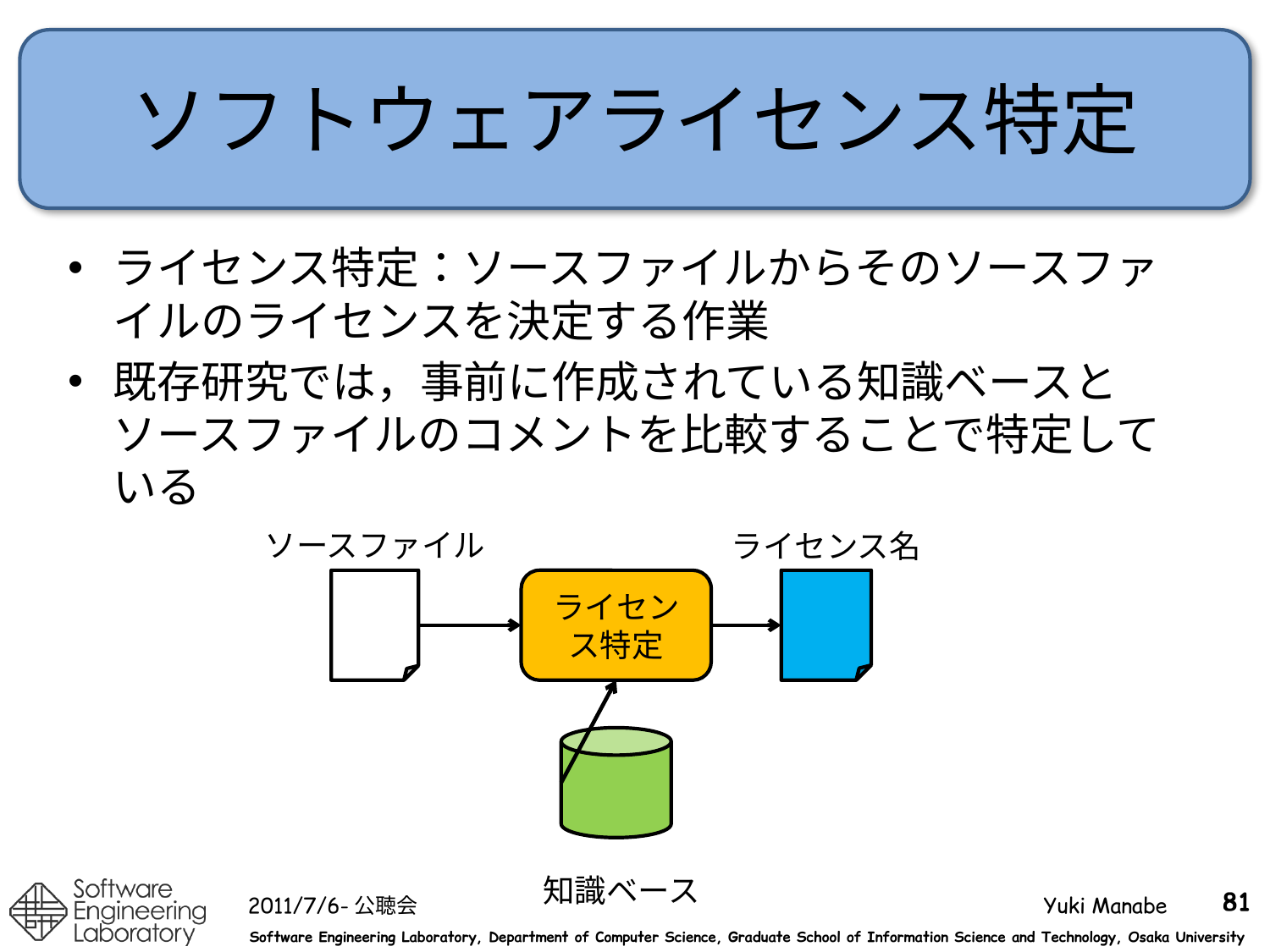

# ソフトウェアライセンス特定
ライセンス特定：ソースファイルからそのソースファイルのライセンスを決定する作業
既存研究では，事前に作成されている知識ベースとソースファイルのコメントを比較することで特定している

ソースファイル
ライセンス名

ライセンス特定

知識ベース
81
2011/7/6-公聴会
Yuki Manabe